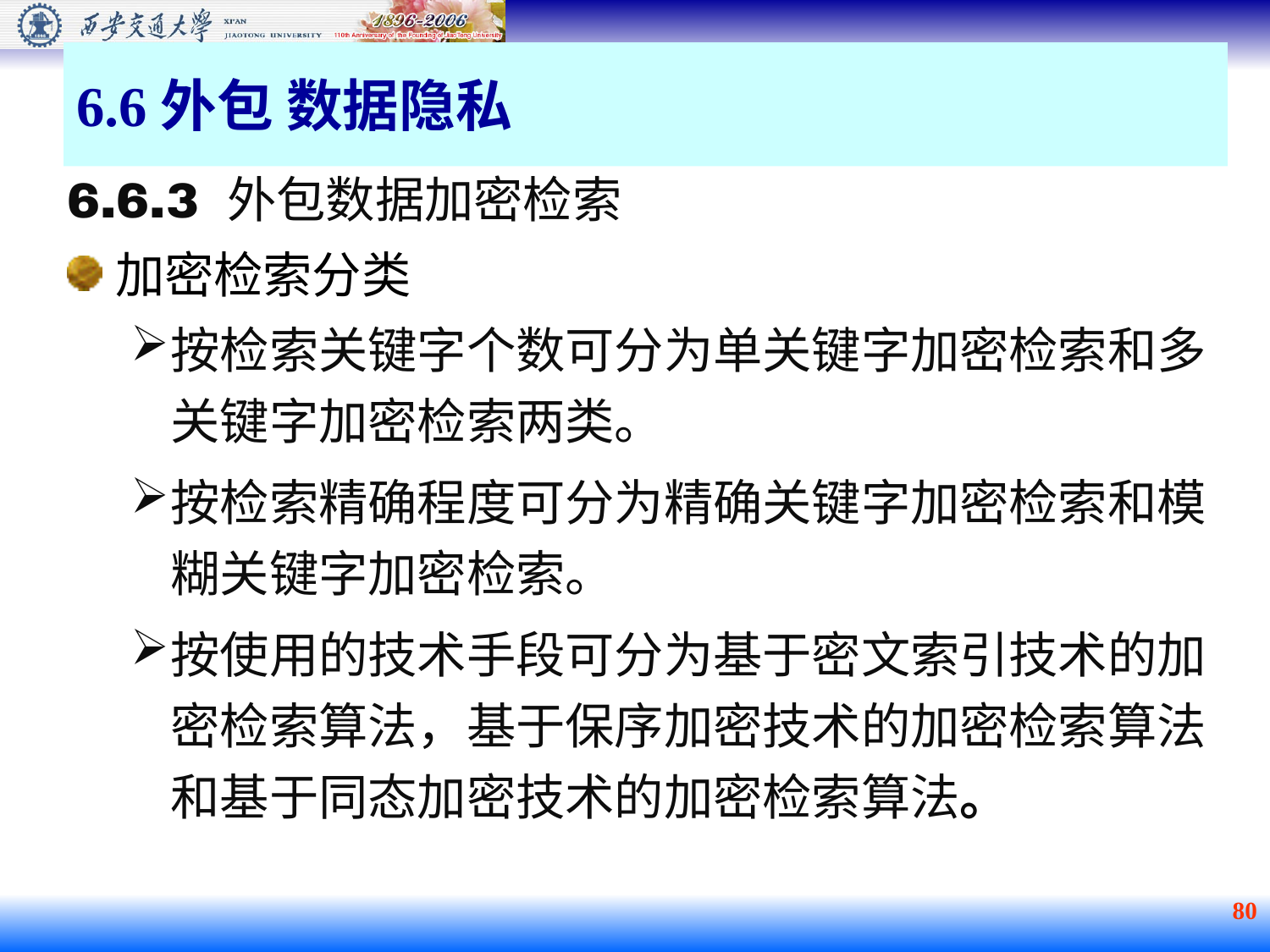

6.6外包 数据隐私

6.6.3 外包数据加密检索
加密检索分类
按检索关键字个数可分为单关键字加密检索和多关键字加密检索两类。
按检索精确程度可分为精确关键字加密检索和模糊关键字加密检索。
按使用的技术手段可分为基于密文索引技术的加密检索算法，基于保序加密技术的加密检索算法和基于同态加密技术的加密检索算法。
 80